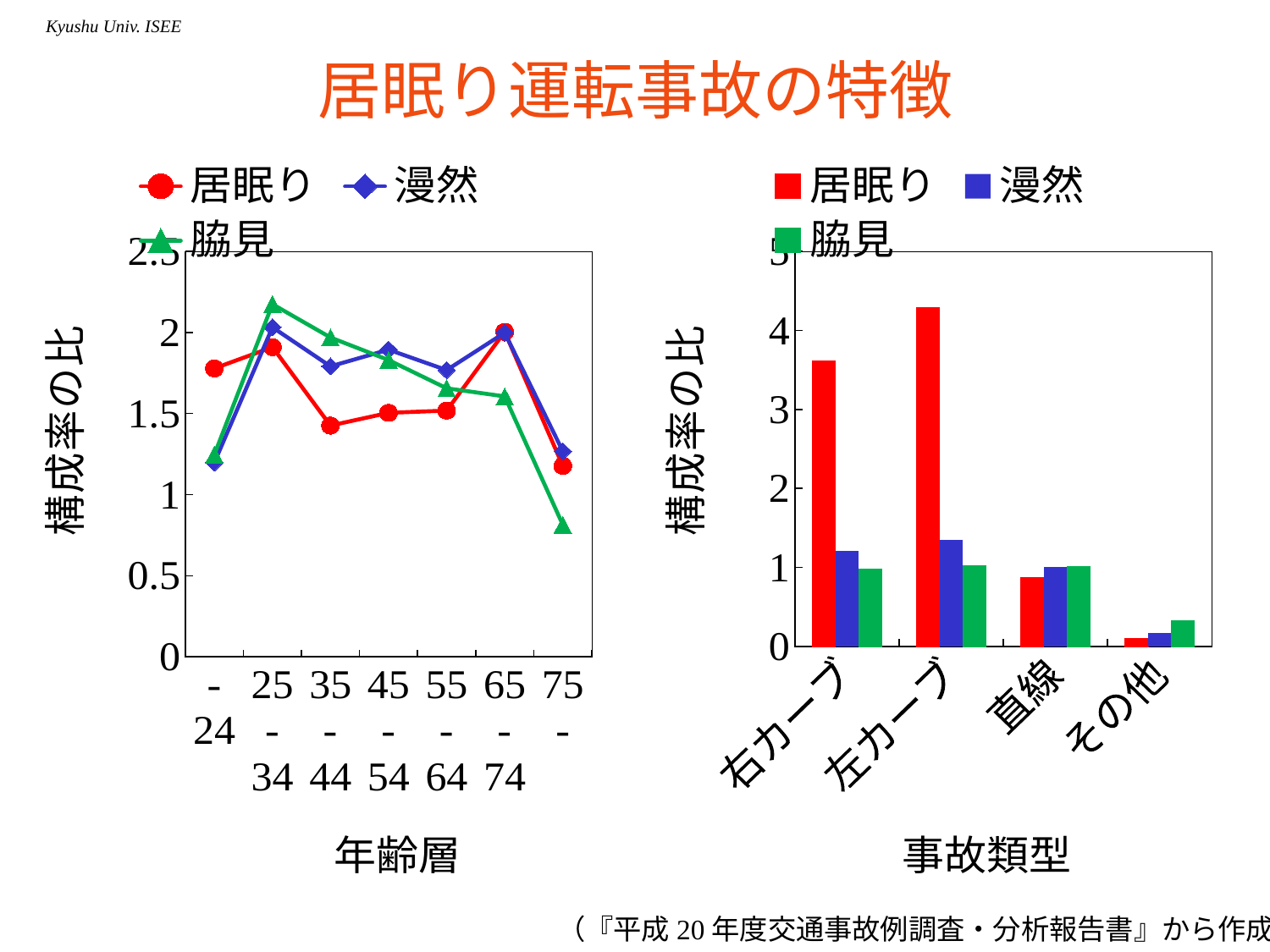

# 居眠り運転事故の特徴

### Chart

| Category | 居眠り | 漫然 | 脇見 |
|---|---|---|---|
| -24 | 1.7782 | 1.1969 | 1.2467 |
| 25-34 | 1.9095 | 2.0318 | 2.1742 |
| 35-44 | 1.4254 | 1.7909 | 1.9692 |
| 45-54 | 1.5041 | 1.8938 | 1.8297 |
| 55-64 | 1.5181 | 1.7675 | 1.6557 |
| 65-74 | 2.0037 | 1.9982 | 1.6054 |
| 75- | 1.1775 | 1.2674 | 0.8139 |

### Chart

| Category | 居眠り | 漫然 | 脇見 |
|---|---|---|---|
| 右カーブ | 3.6181 | 1.2074 | 0.9785 |
| 左カーブ | 4.2913 | 1.3521 | 1.0227 |
| 直線 | 0.8707 | 1.0065 | 1.0171 |
| その他 | 0.1052 | 0.1714 | 0.3223 |
（『平成20年度交通事故例調査・分析報告書』から作成）